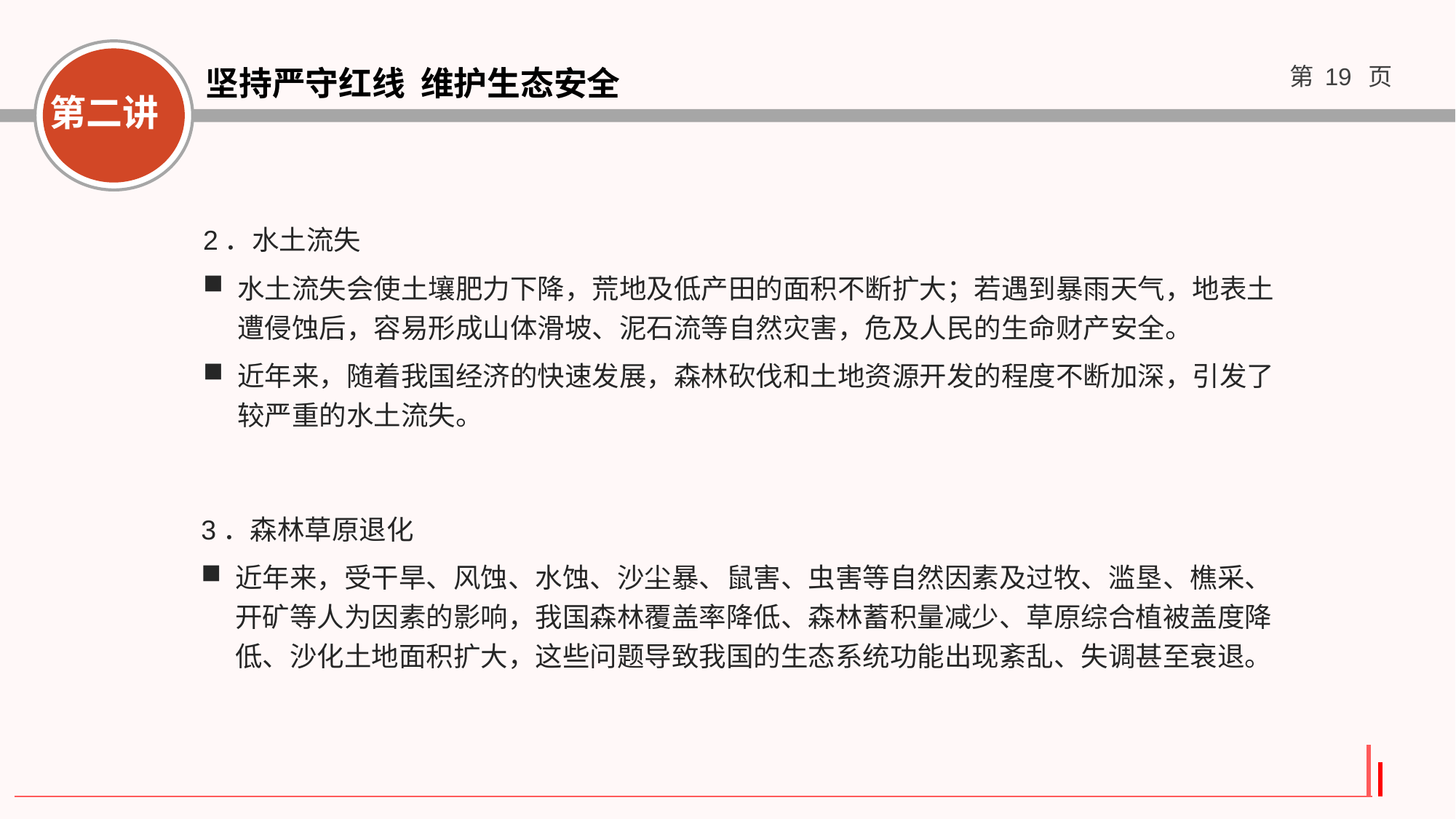

2．水土流失
水土流失会使土壤肥力下降，荒地及低产田的面积不断扩大；若遇到暴雨天气，地表土遭侵蚀后，容易形成山体滑坡、泥石流等自然灾害，危及人民的生命财产安全。
近年来，随着我国经济的快速发展，森林砍伐和土地资源开发的程度不断加深，引发了较严重的水土流失。
3．森林草原退化
近年来，受干旱、风蚀、水蚀、沙尘暴、鼠害、虫害等自然因素及过牧、滥垦、樵采、开矿等人为因素的影响，我国森林覆盖率降低、森林蓄积量减少、草原综合植被盖度降低、沙化土地面积扩大，这些问题导致我国的生态系统功能出现紊乱、失调甚至衰退。